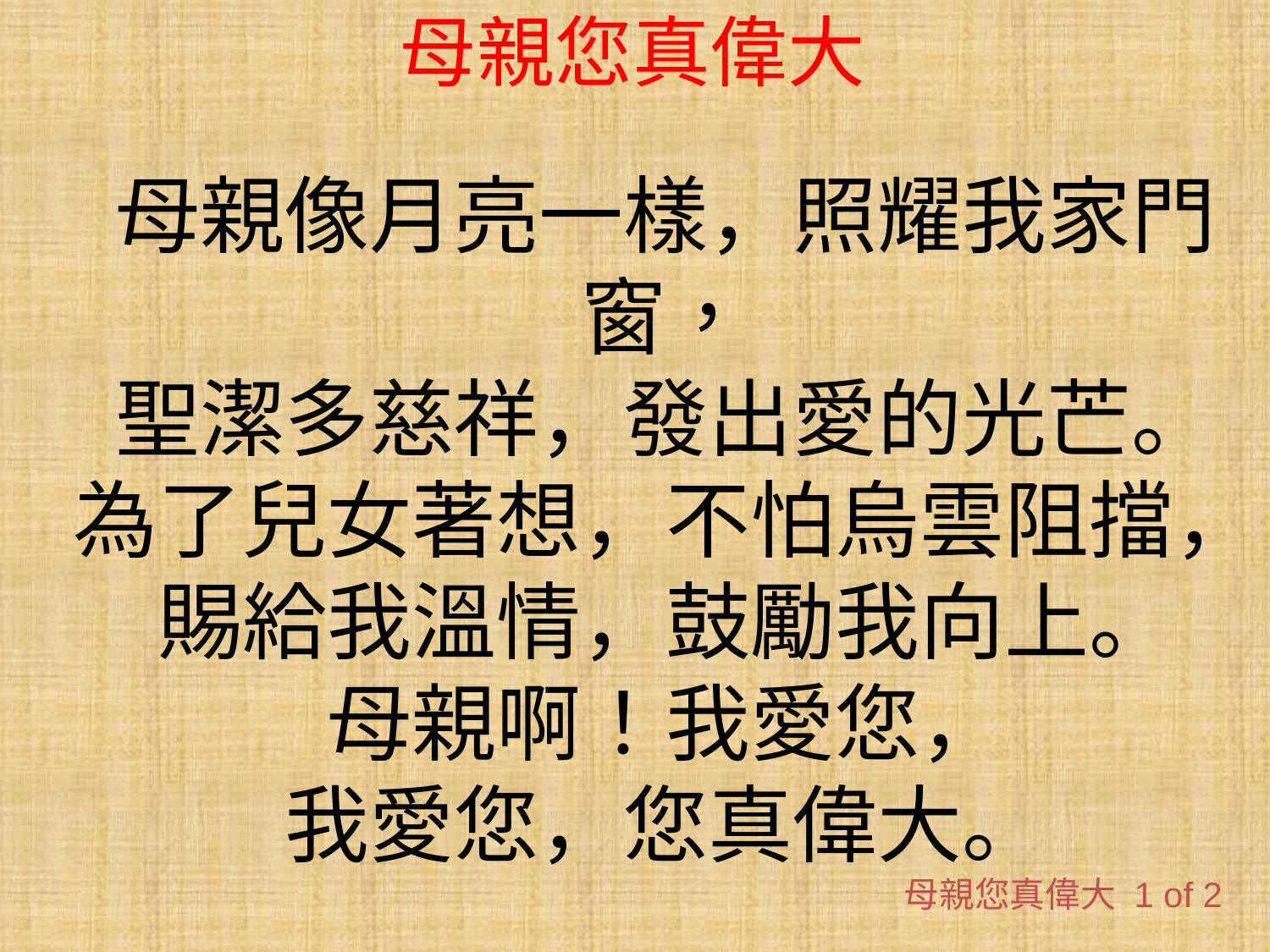

# 母親您真偉大
母親像月亮一樣，照耀我家門窗，
聖潔多慈祥，發出愛的光芒。
為了兒女著想，不怕烏雲阻擋，
賜給我溫情，鼓勵我向上。
母親啊！我愛您，
我愛您，您真偉大。
母親您真偉大 1 of 2